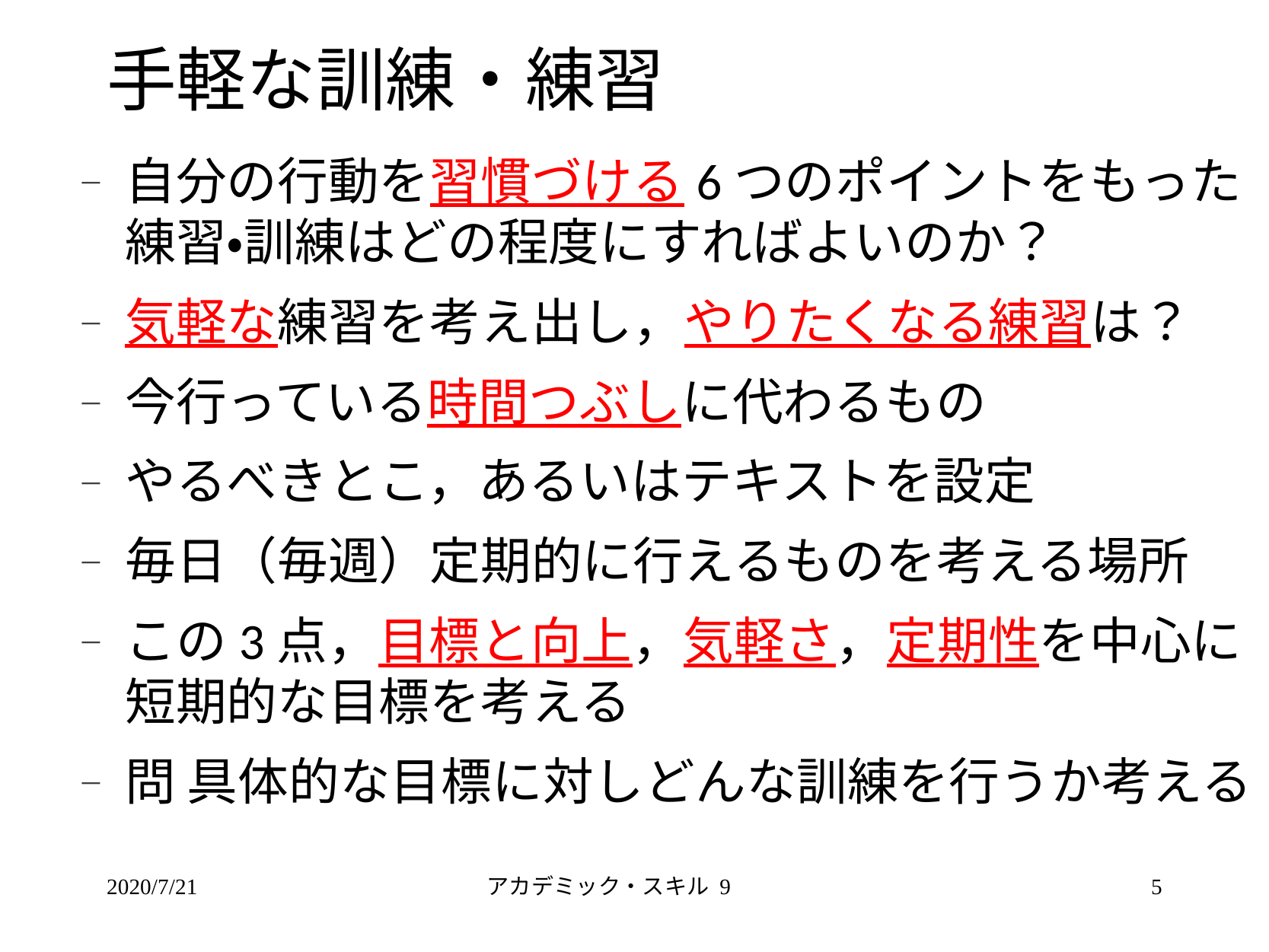

# 手軽な訓練・練習
自分の行動を習慣づける6つのポイントをもった練習・訓練はどの程度にすればよいのか？
気軽な練習を考え出し，やりたくなる練習は？
今行っている時間つぶしに代わるもの
やるべきとこ，あるいはテキストを設定
毎日（毎週）定期的に行えるものを考える場所
この3点，目標と向上，気軽さ，定期性を中心に短期的な目標を考える
問 具体的な目標に対しどんな訓練を行うか考える

2020/7/21
アカデミック・スキル 9
5